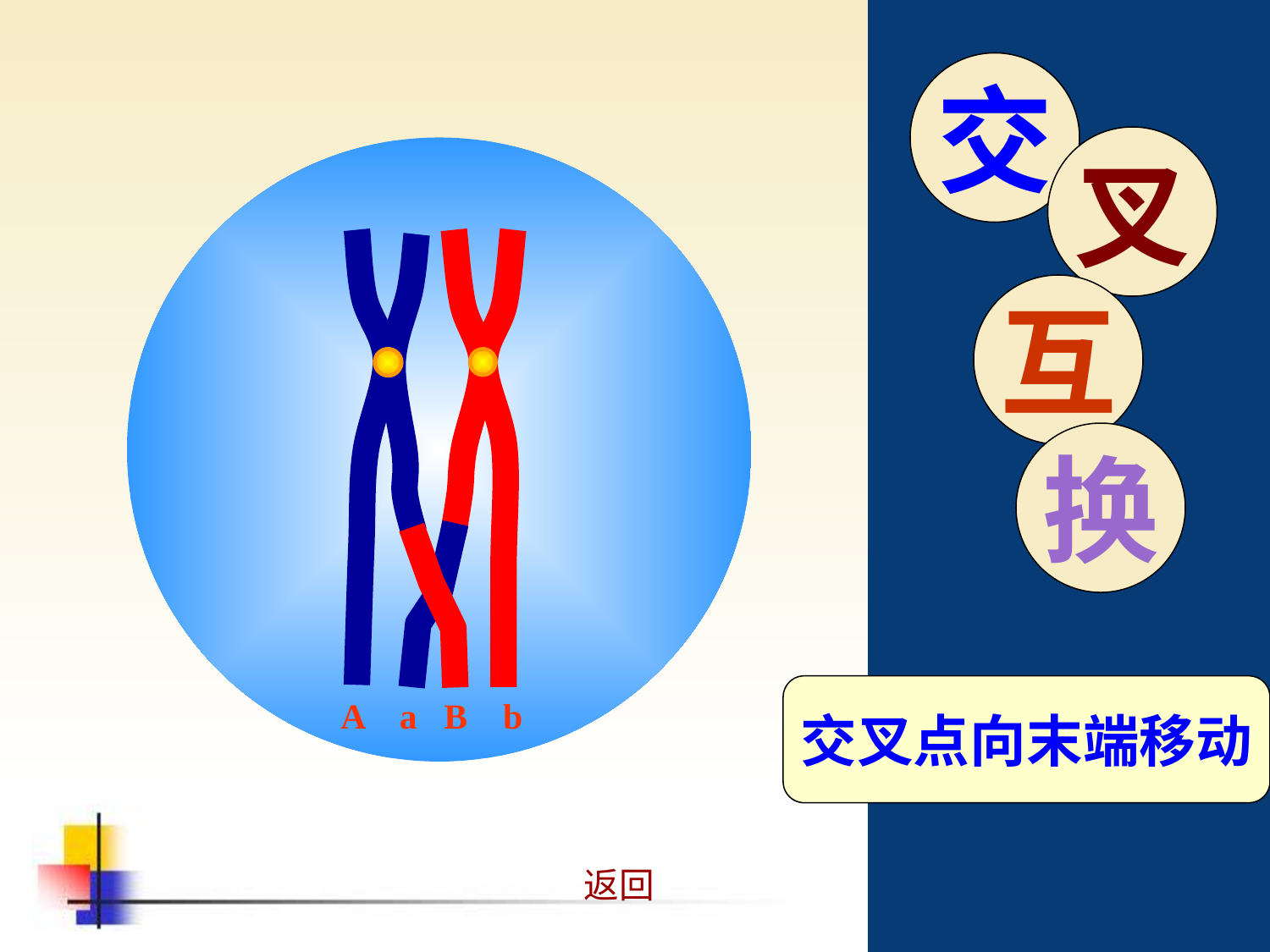

交
叉

互

换

交叉点向末端移动
A    a   B    b

返回